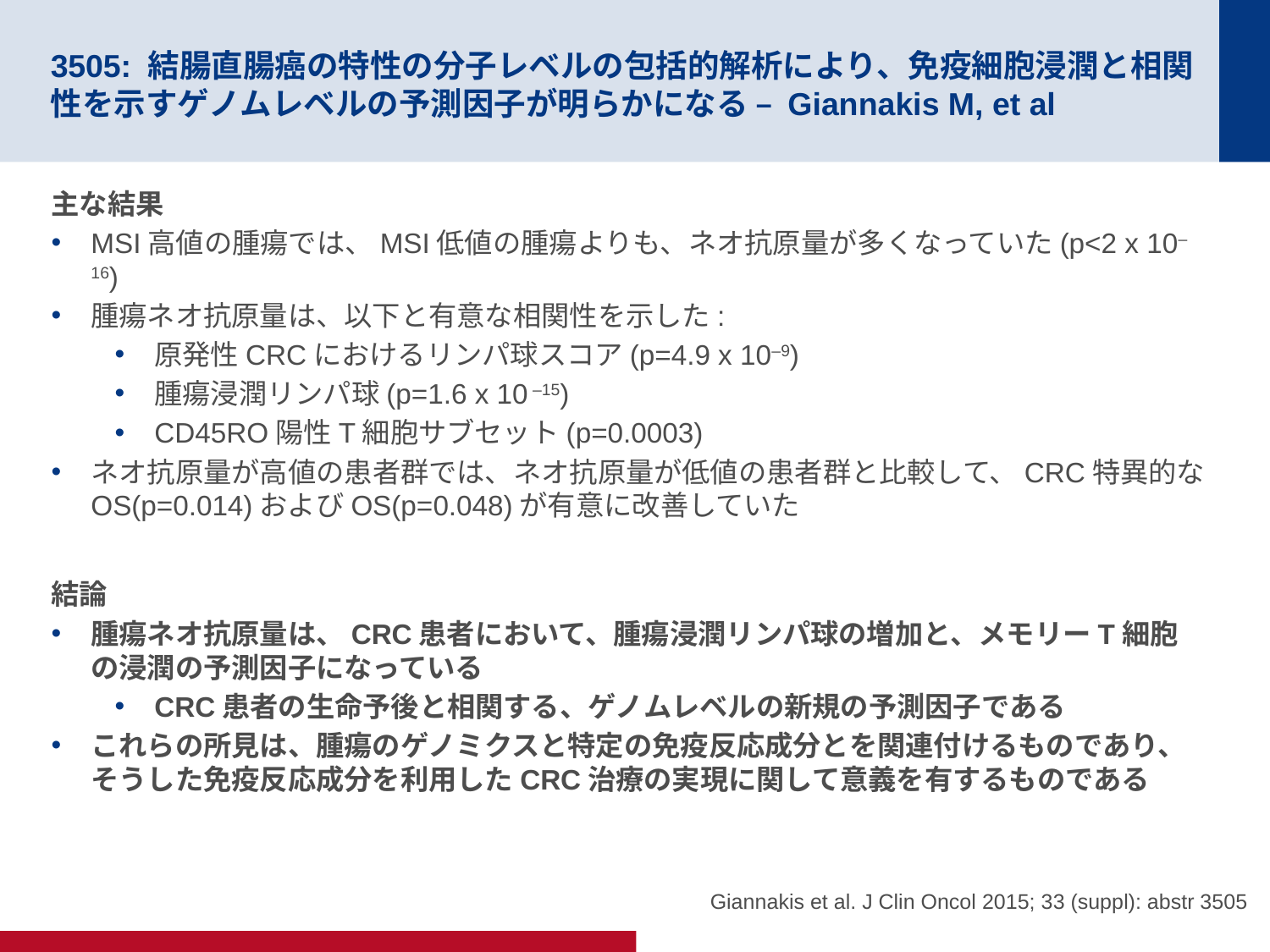

# 3505: 結腸直腸癌の特性の分子レベルの包括的解析により、免疫細胞浸潤と相関性を示すゲノムレベルの予測因子が明らかになる – Giannakis M, et al
主な結果
MSI高値の腫瘍では、MSI低値の腫瘍よりも、ネオ抗原量が多くなっていた(p<2 x 10–16)
腫瘍ネオ抗原量は、以下と有意な相関性を示した:
原発性CRCにおけるリンパ球スコア(p=4.9 x 10–9)
腫瘍浸潤リンパ球(p=1.6 x 10 –15)
CD45RO陽性T細胞サブセット(p=0.0003)
ネオ抗原量が高値の患者群では、ネオ抗原量が低値の患者群と比較して、CRC特異的なOS(p=0.014)およびOS(p=0.048)が有意に改善していた

結論
腫瘍ネオ抗原量は、CRC患者において、腫瘍浸潤リンパ球の増加と、メモリーT細胞の浸潤の予測因子になっている
CRC患者の生命予後と相関する、ゲノムレベルの新規の予測因子である
これらの所見は、腫瘍のゲノミクスと特定の免疫反応成分とを関連付けるものであり、そうした免疫反応成分を利用したCRC治療の実現に関して意義を有するものである
Giannakis et al. J Clin Oncol 2015; 33 (suppl): abstr 3505